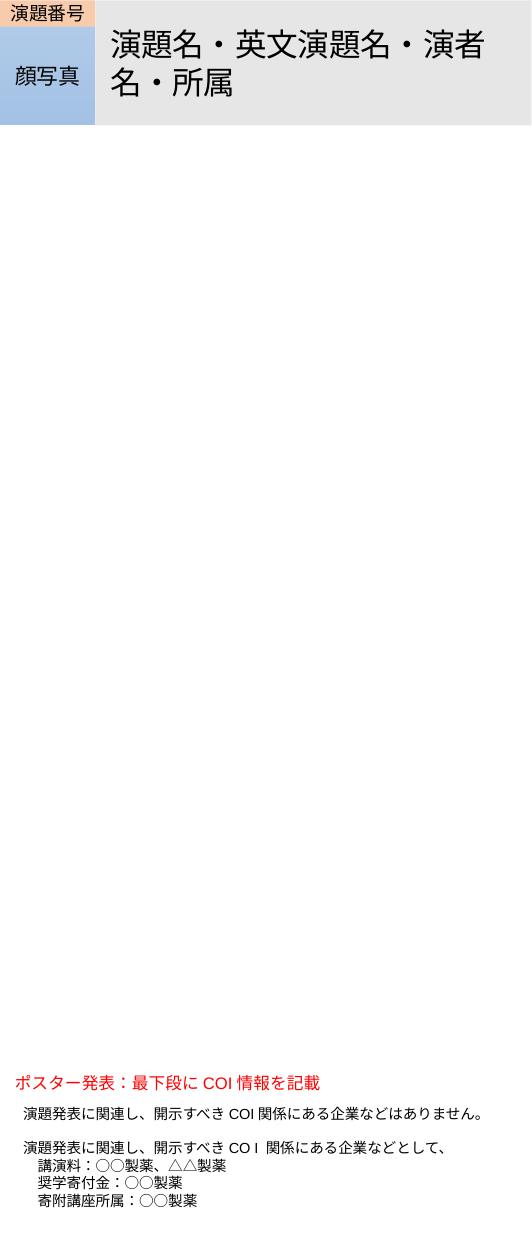

演題番号

演題名・英文演題名・演者名・所属
顔写真
ポスター発表：最下段にCOI情報を記載
演題発表に関連し、開示すべきCOI関係にある企業などはありません。

演題発表に関連し、開示すべきCO I 関係にある企業などとして、
　講演料：○○製薬、△△製薬
　奨学寄付金：○○製薬
　寄附講座所属：○○製薬